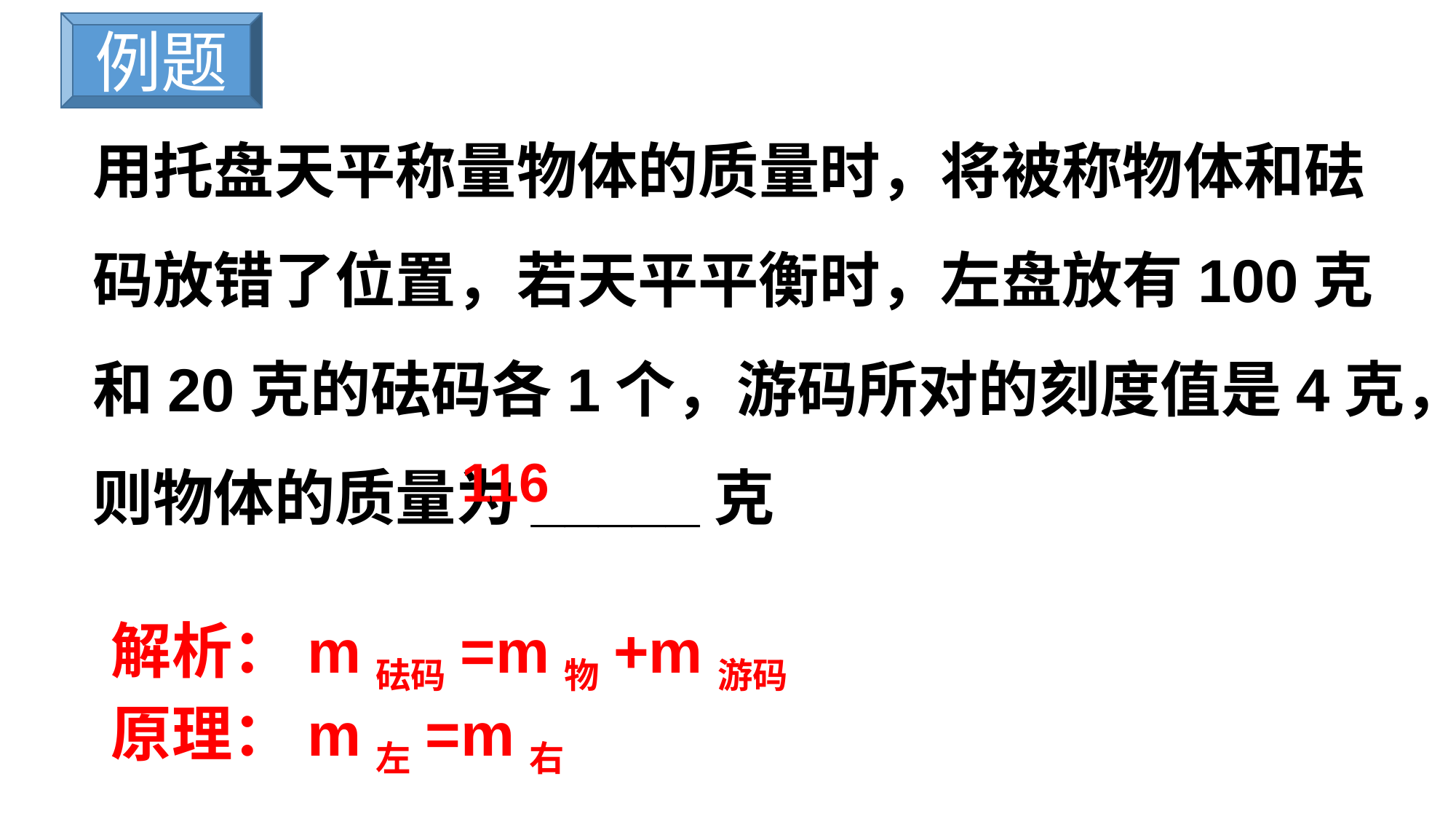

例题
用托盘天平称量物体的质量时，将被称物体和砝码放错了位置，若天平平衡时，左盘放有100克和20克的砝码各1个，游码所对的刻度值是4克，则物体的质量为_____克
116
解析：m砝码=m物+m游码
原理：m左=m右